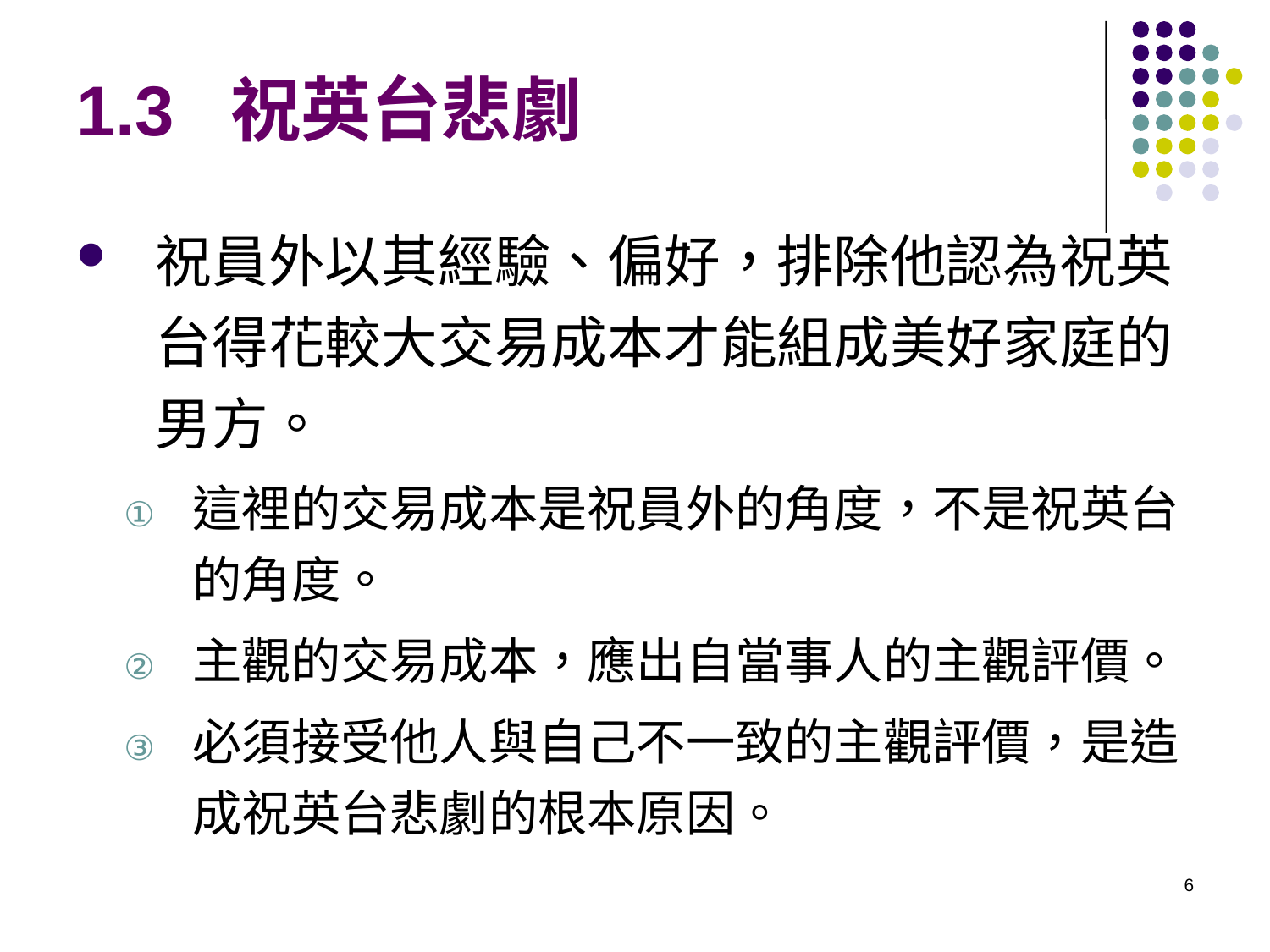

# 1.3  祝英台悲劇
祝員外以其經驗、偏好，排除他認為祝英台得花較大交易成本才能組成美好家庭的男方。
這裡的交易成本是祝員外的角度，不是祝英台的角度。
主觀的交易成本，應出自當事人的主觀評價。
必須接受他人與自己不一致的主觀評價，是造成祝英台悲劇的根本原因。
6